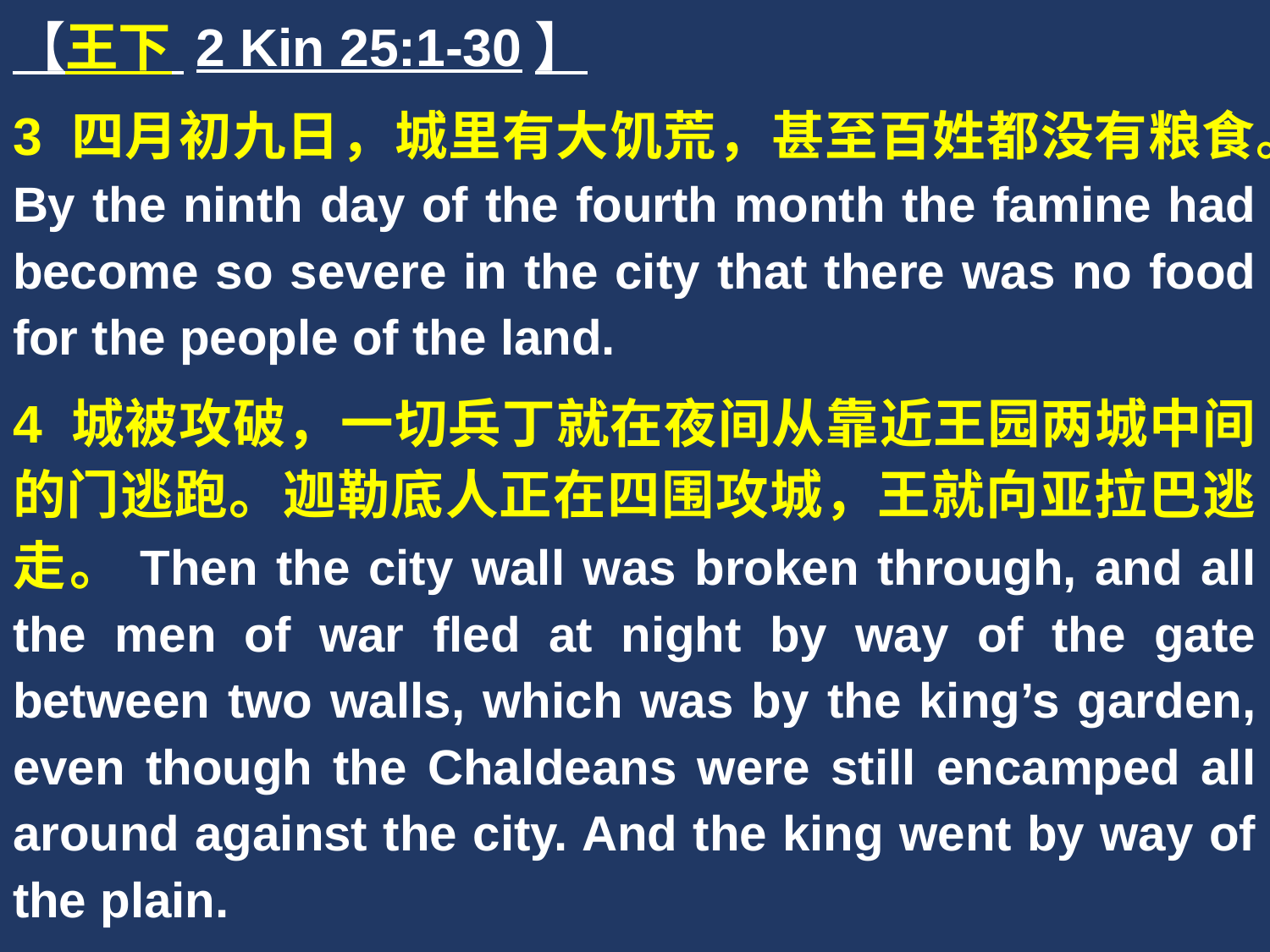

【王下 2 Kin 25:1-30】
3 四月初九日，城里有大饥荒，甚至百姓都没有粮食。By the ninth day of the fourth month the famine had become so severe in the city that there was no food for the people of the land.
4 城被攻破，一切兵丁就在夜间从靠近王园两城中间的门逃跑。迦勒底人正在四围攻城，王就向亚拉巴逃走。Then the city wall was broken through, and all the men of war fled at night by way of the gate between two walls, which was by the king’s garden, even though the Chaldeans were still encamped all around against the city. And the king went by way of the plain.